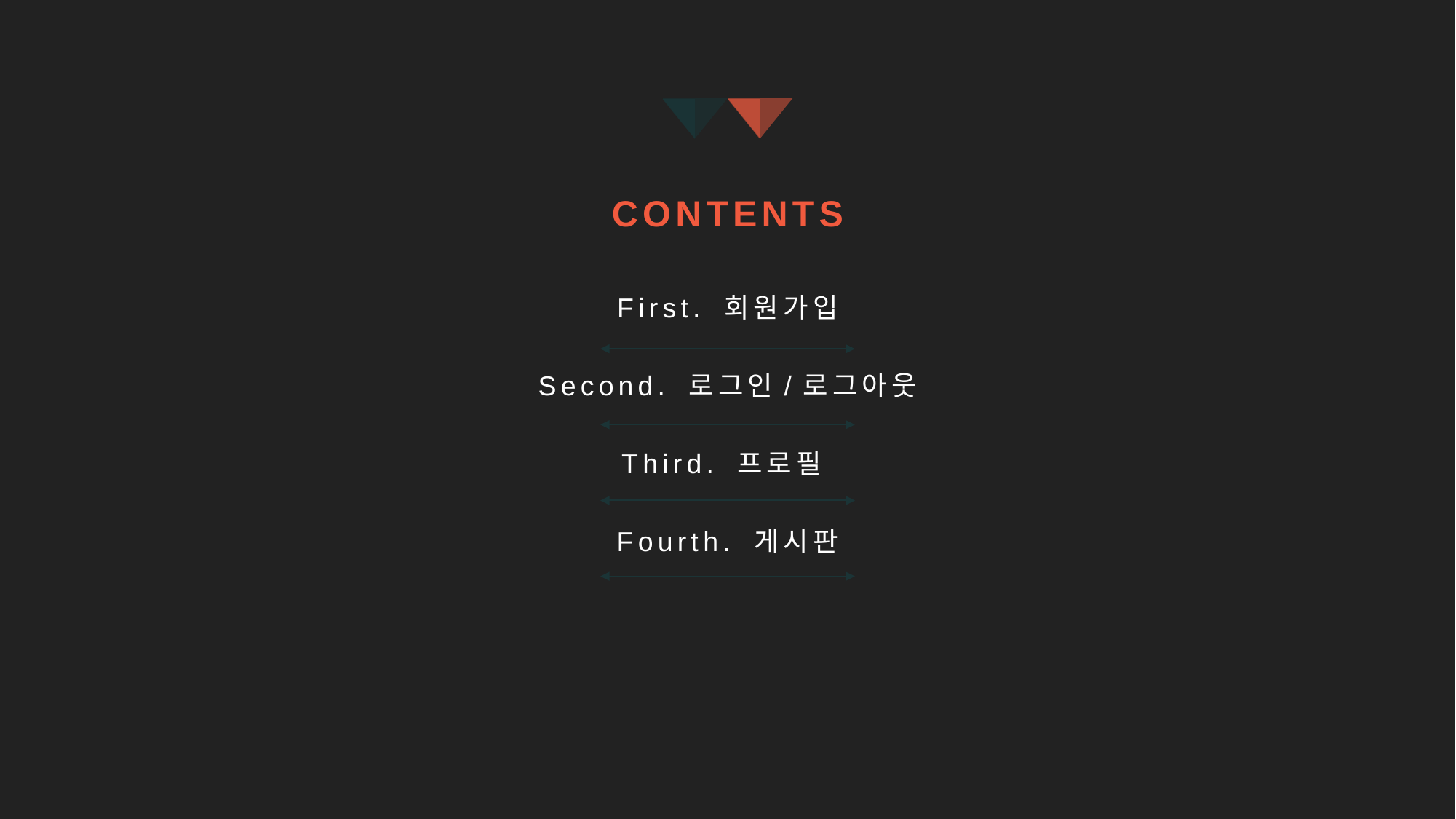

CONTENTS
First. 회원가입
Second. 로그인/로그아웃
Third. 프로필
Fourth. 게시판